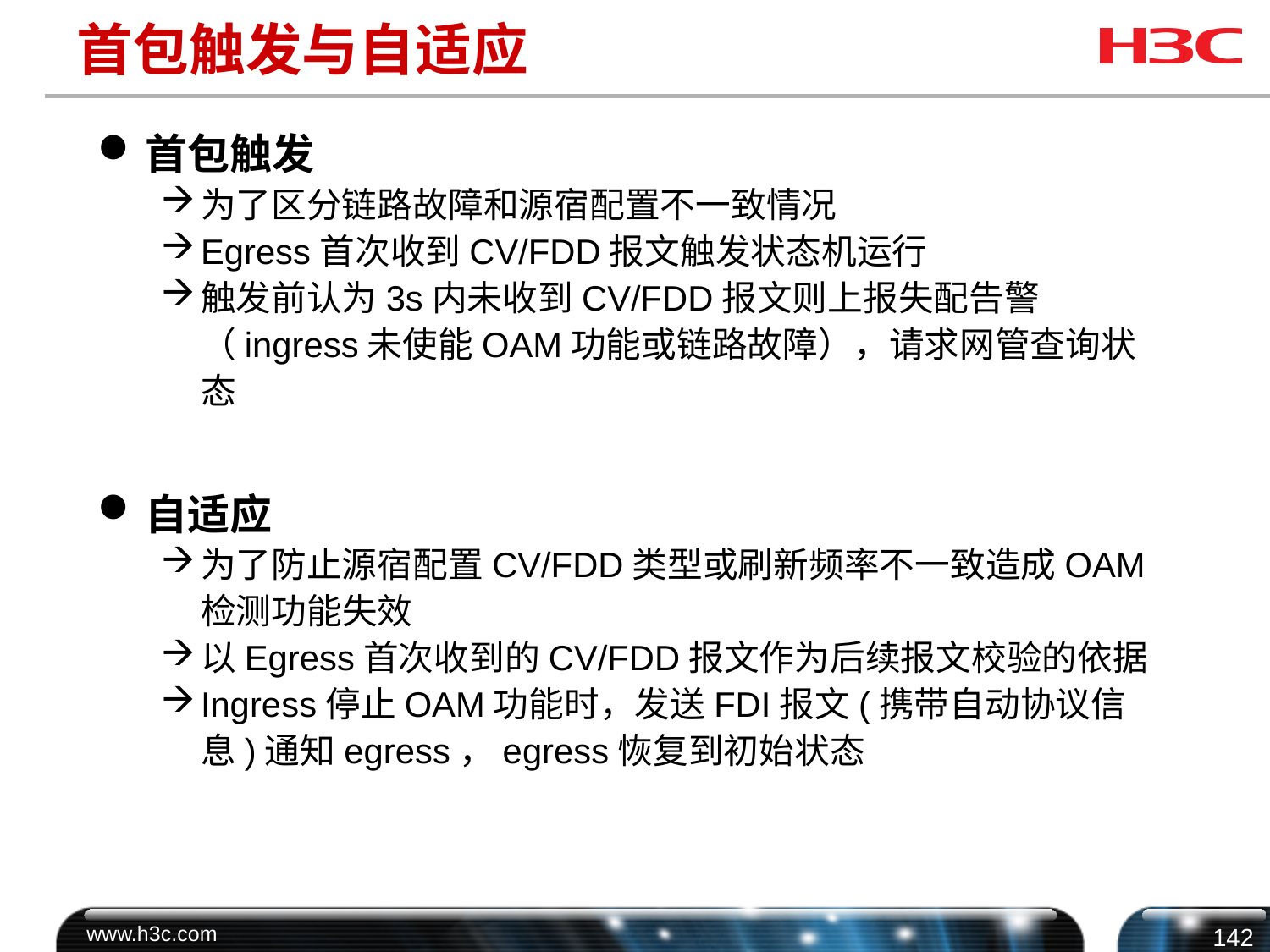

# 首包触发与自适应
首包触发
为了区分链路故障和源宿配置不一致情况
Egress首次收到CV/FDD报文触发状态机运行
触发前认为3s内未收到CV/FDD报文则上报失配告警（ingress未使能OAM功能或链路故障），请求网管查询状态

自适应
为了防止源宿配置CV/FDD类型或刷新频率不一致造成OAM检测功能失效
以Egress首次收到的CV/FDD报文作为后续报文校验的依据
Ingress停止OAM功能时，发送FDI报文(携带自动协议信息)通知egress，egress恢复到初始状态